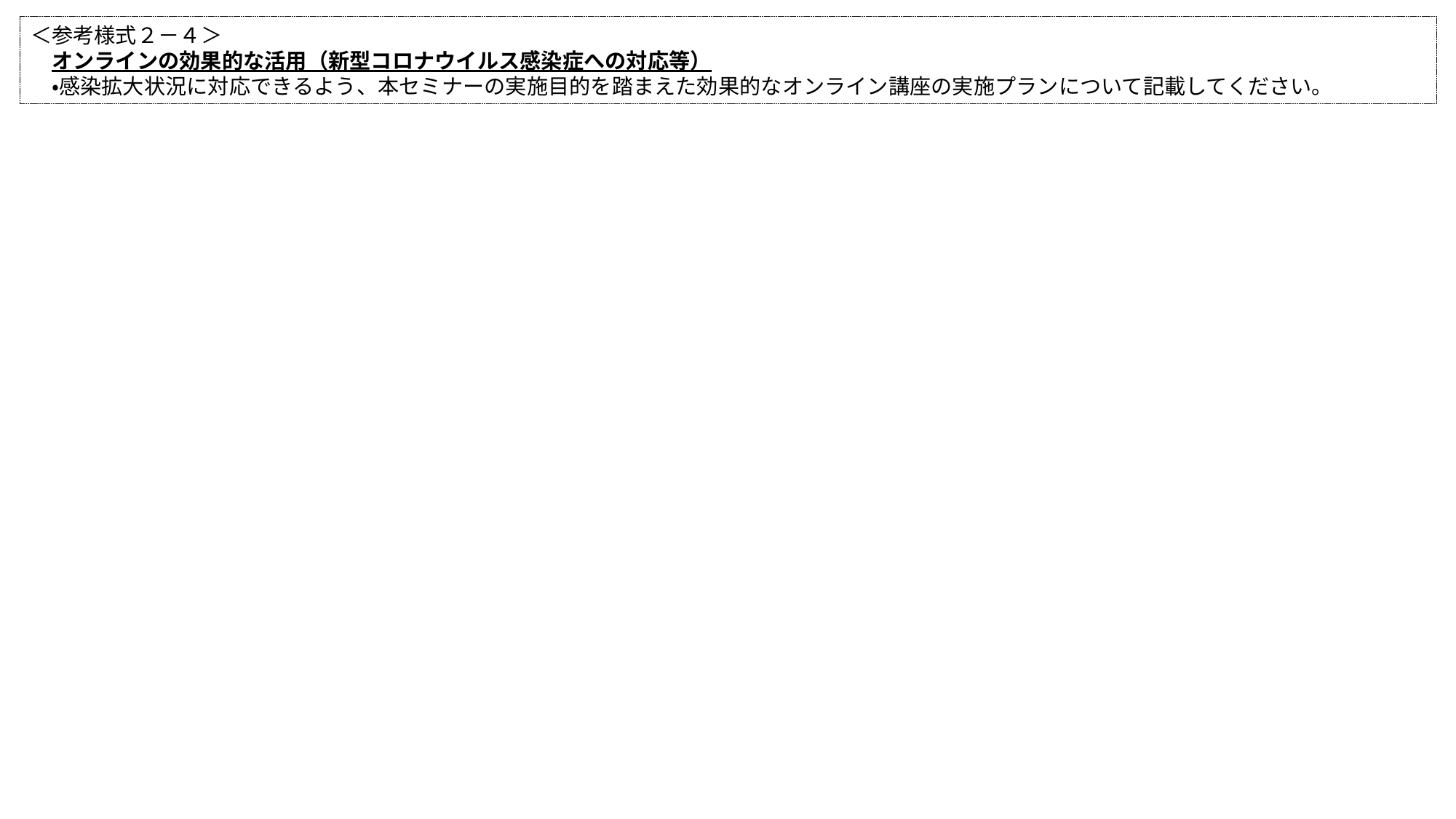

＜参考様式２－４＞
　オンラインの効果的な活用（新型コロナウイルス感染症への対応等）
　・感染拡大状況に対応できるよう、本セミナーの実施目的を踏まえた効果的なオンライン講座の実施プランについて記載してください。